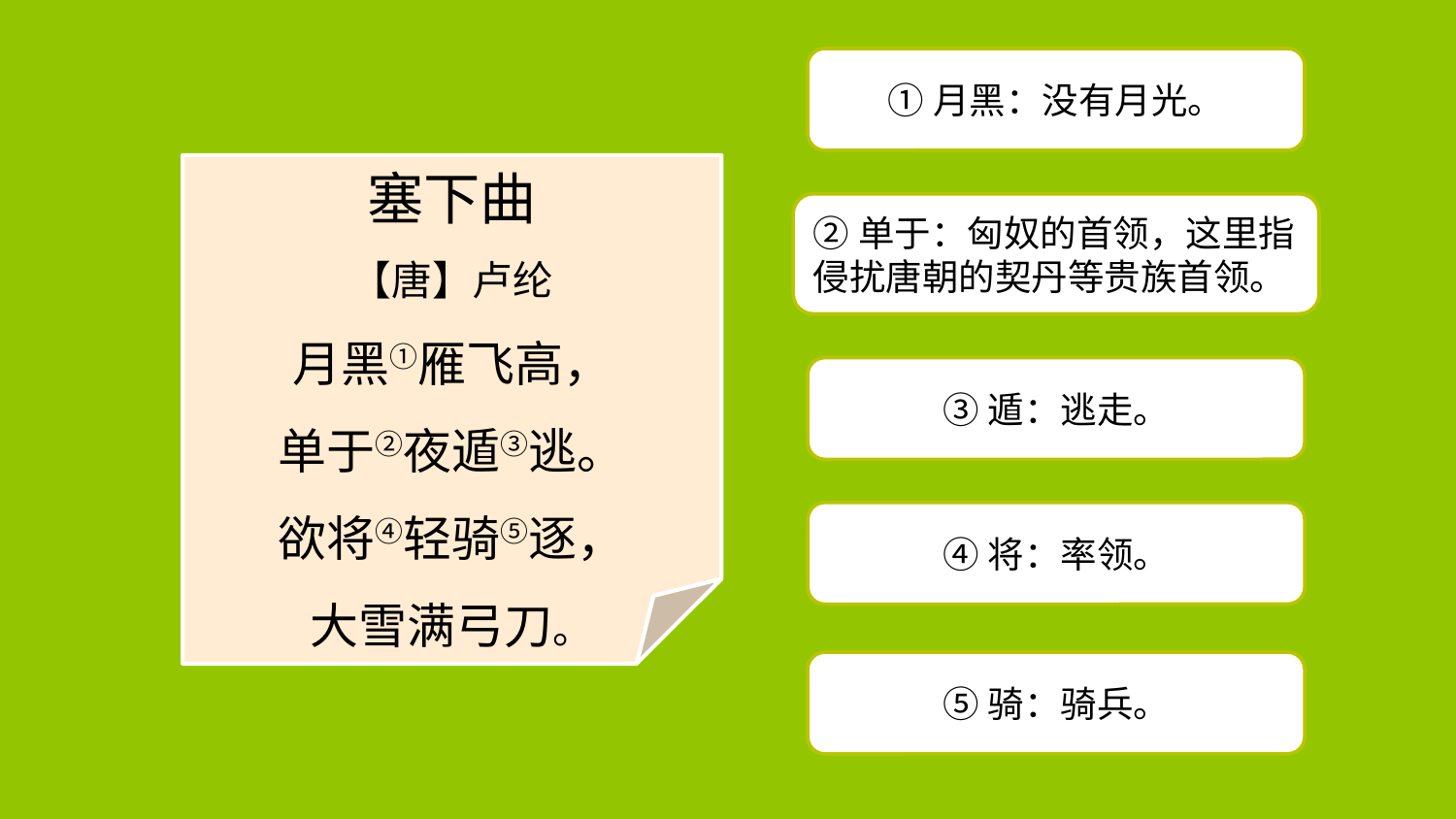

①月黑：没有月光。

塞下曲
【唐】卢纶
月黑①雁飞高，
单于②夜遁③逃。
欲将④轻骑⑤逐，
大雪满弓刀。
②单于：匈奴的首领，这里指侵扰唐朝的契丹等贵族首领。
③遁：逃走。
④将：率领。
⑤骑：骑兵。